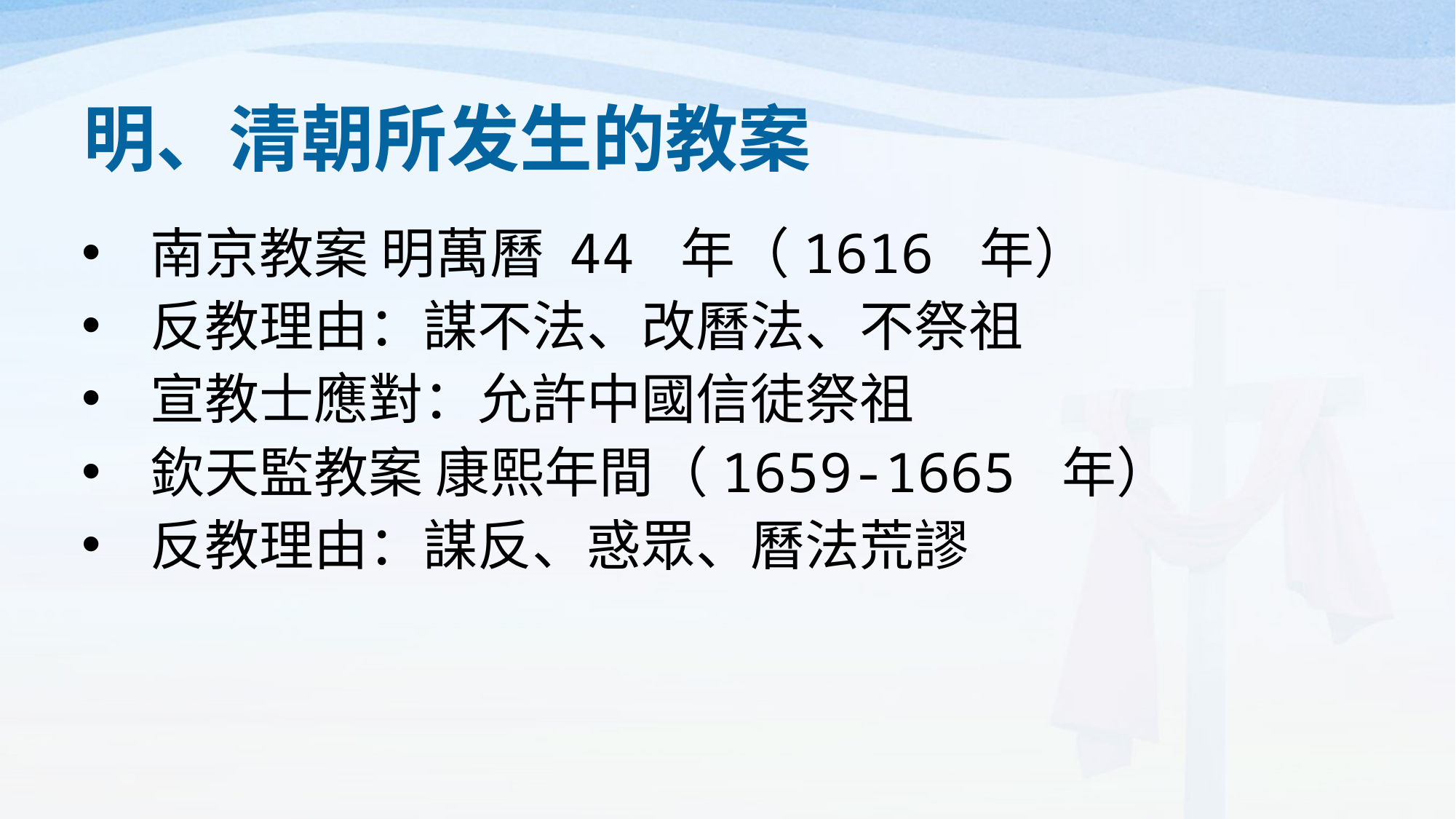

# 明、清朝所发生的教案
南京教案 明萬曆 44 年（1616 年）
反教理由：謀不法、改曆法、不祭祖
宣教士應對：允許中國信徒祭祖
欽天監教案 康熙年間（1659-1665 年）
反教理由：謀反、惑眾、曆法荒謬